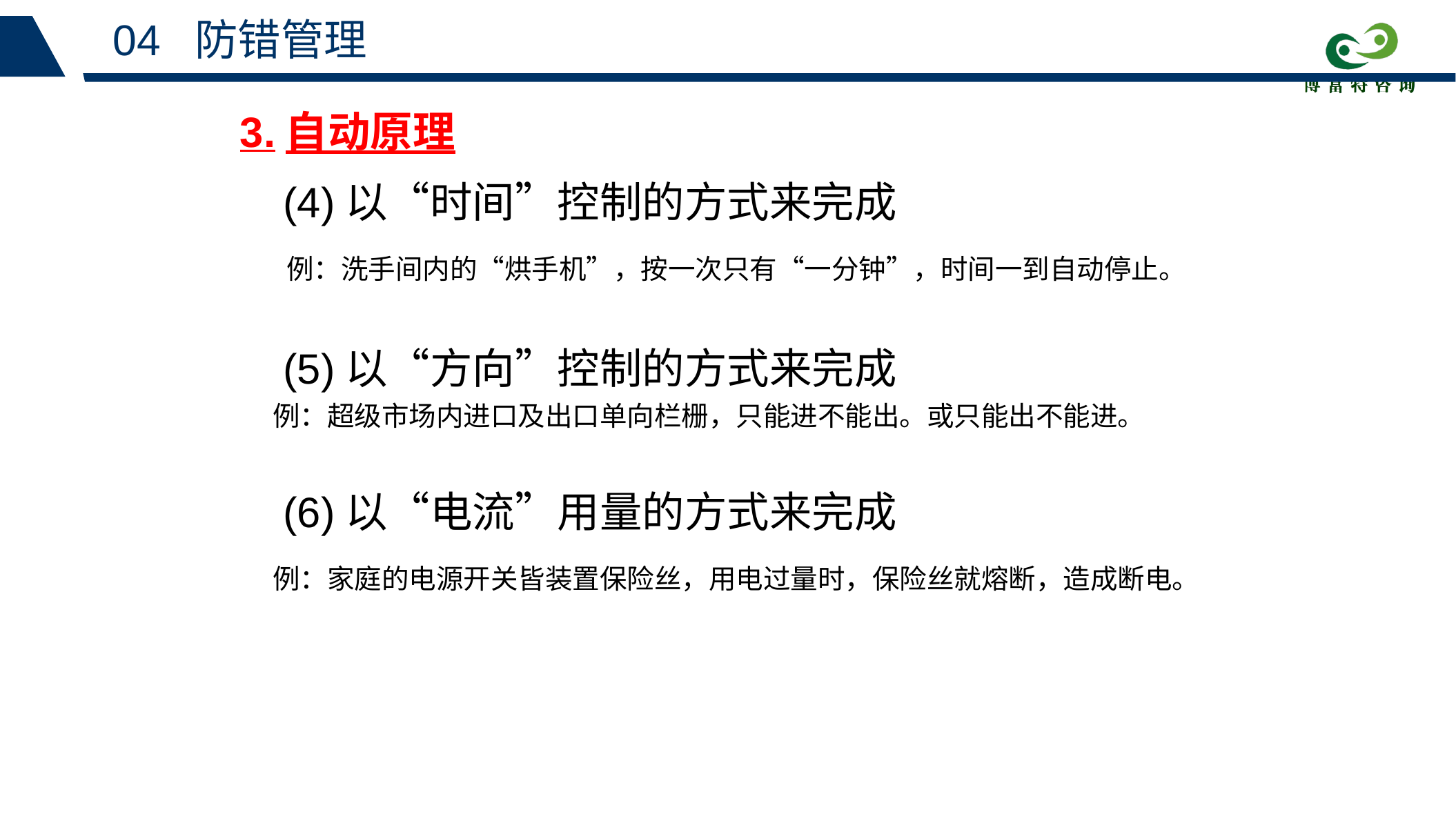

04  防错管理

3.自动原理
   (4)以“时间”控制的方式来完成
   例：洗手间内的“烘手机”，按一次只有“一分钟”，时间一到自动停止。

   (5)以“方向”控制的方式来完成
   例：超级市场内进口及出口单向栏栅，只能进不能出。或只能出不能进。

   (6)以“电流”用量的方式来完成
   例：家庭的电源开关皆装置保险丝，用电过量时，保险丝就熔断，造成断电。